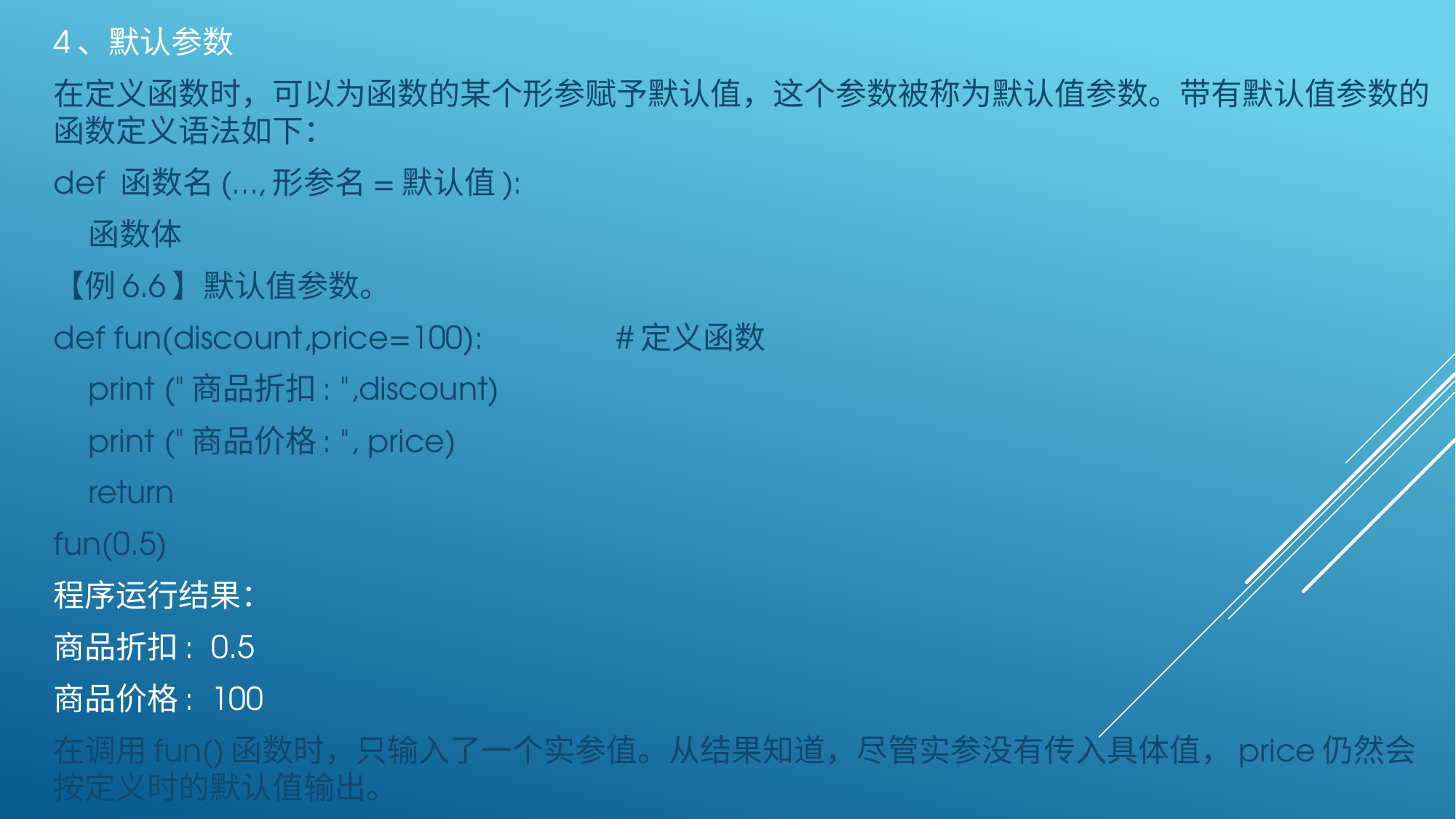

4、默认参数
在定义函数时，可以为函数的某个形参赋予默认值，这个参数被称为默认值参数。带有默认值参数的函数定义语法如下：
def 函数名(…,形参名=默认值):
    函数体
【例6.6】默认值参数。
def fun(discount,price=100):			#定义函数
    print ("商品折扣: ",discount)
    print ("商品价格: ", price)
    return
fun(0.5)
程序运行结果：
商品折扣:  0.5
商品价格:  100
在调用fun()函数时，只输入了一个实参值。从结果知道，尽管实参没有传入具体值，price仍然会按定义时的默认值输出。